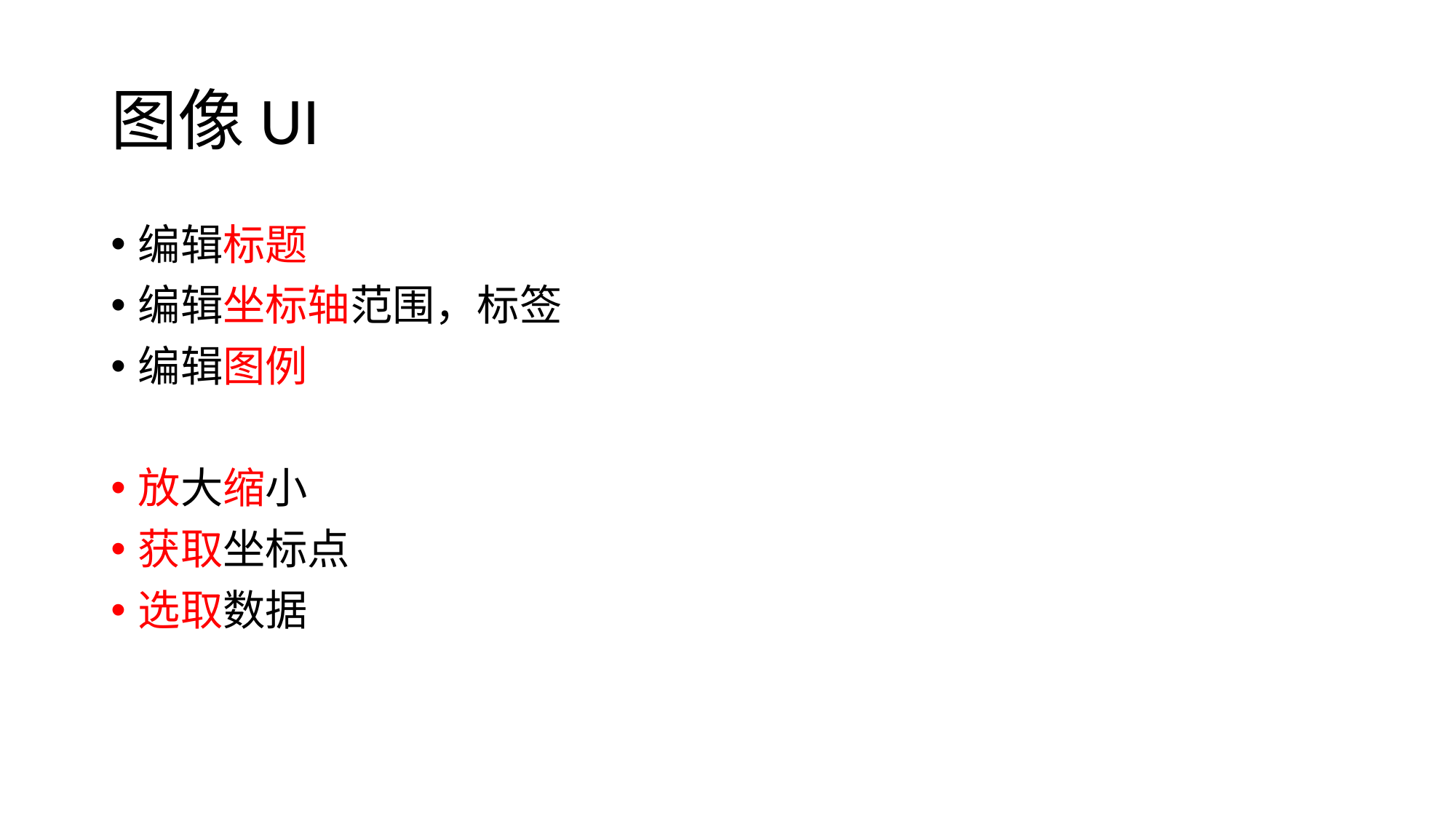

# 图像UI
编辑标题
编辑坐标轴范围，标签
编辑图例

放大缩小
获取坐标点
选取数据